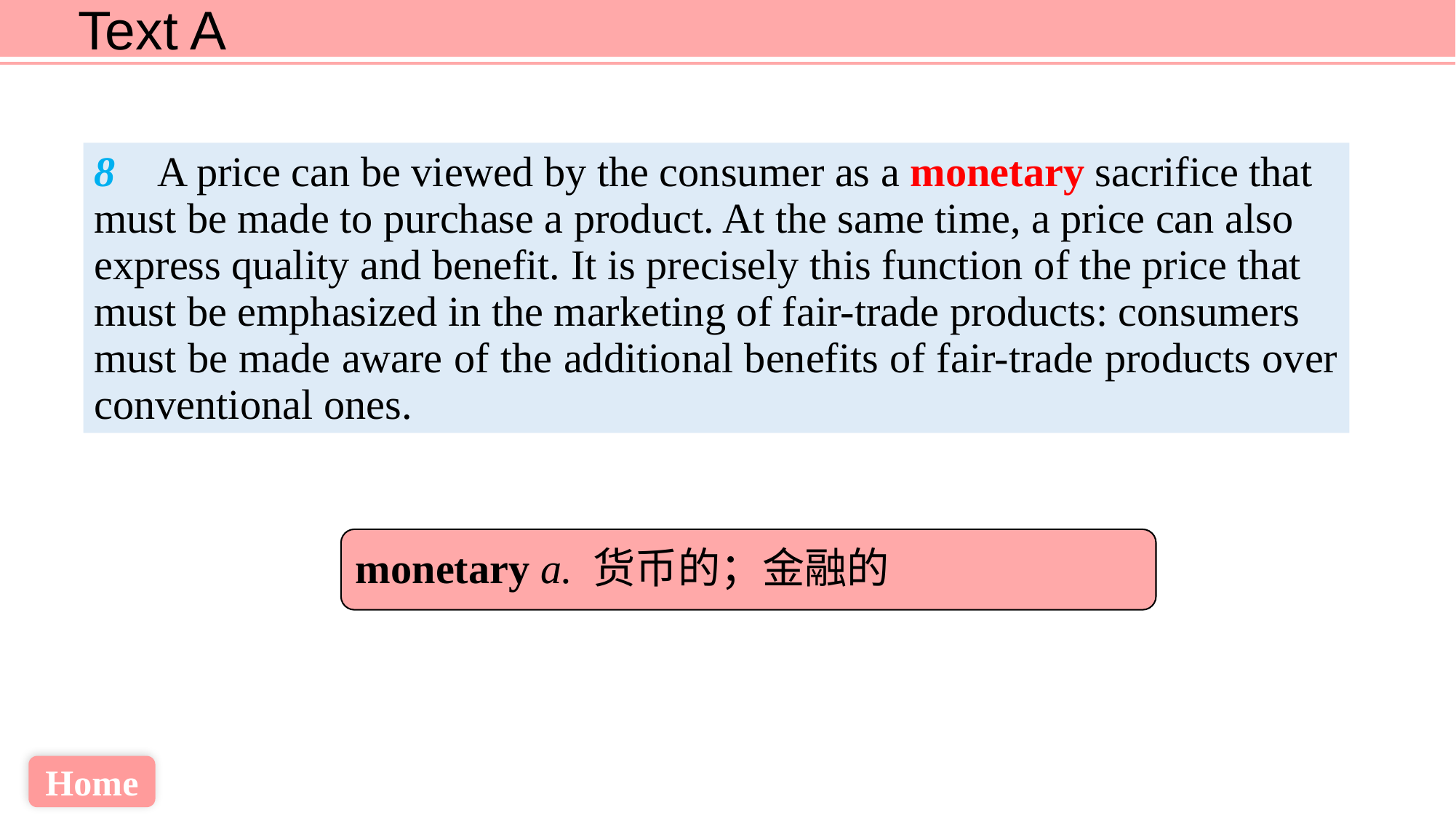

8    A price can be viewed by the consumer as a monetary sacrifice that
must be made to purchase a product. At the same time, a price can also
express quality and benefit. It is precisely this function of the price that
must be emphasized in the marketing of fair-trade products: consumers
must be made aware of the additional benefits of fair-trade products over
conventional ones.

monetary a. 货币的；金融的